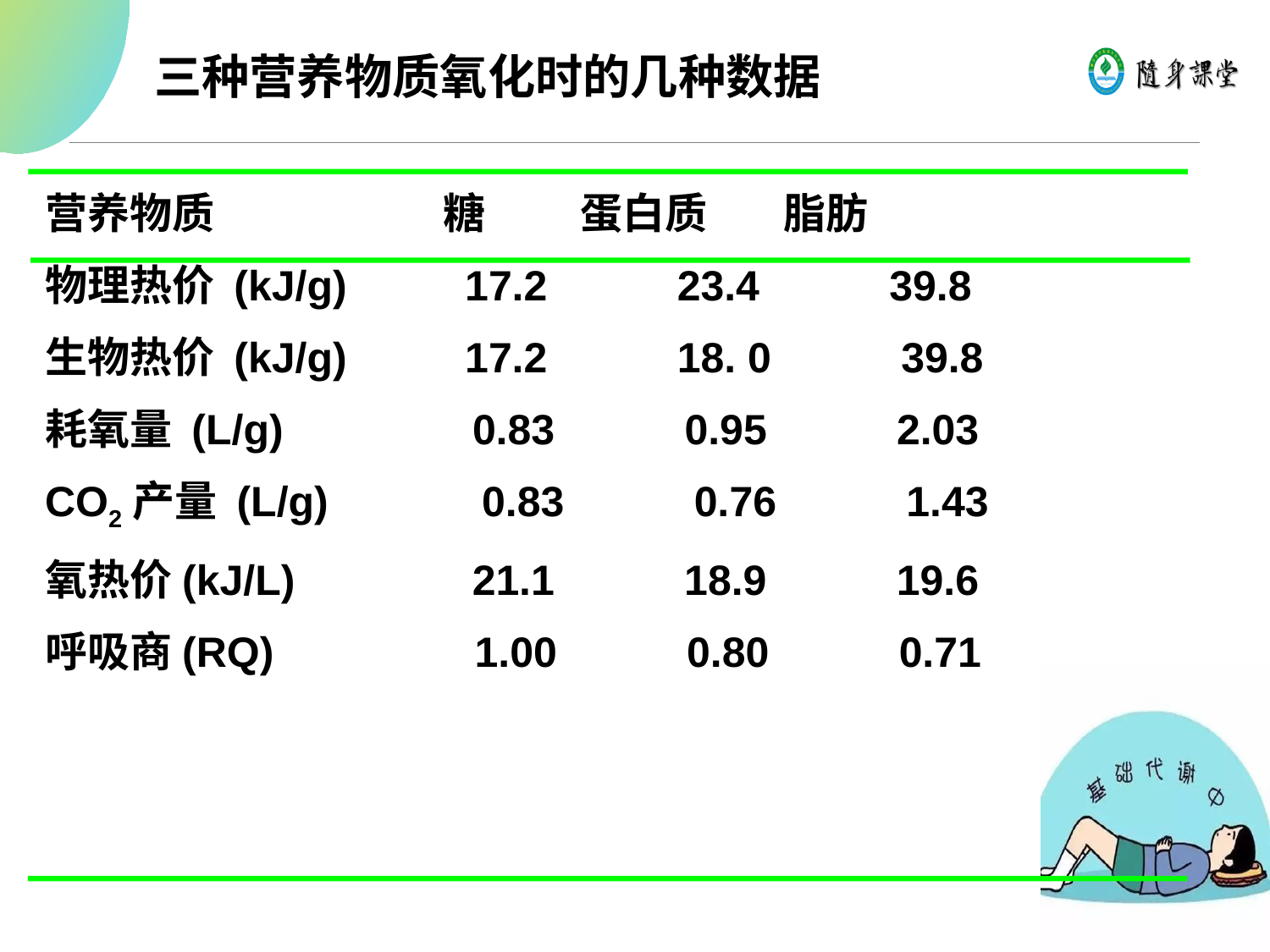

三种营养物质氧化时的几种数据

营养物质                        糖          蛋白质        脂肪
物理热价 (kJ/g)          17.2           23.4           39.8
生物热价 (kJ/g)          17.2           18. 0           39.8
耗氧量 (L/g)                0.83           0.95           2.03
CO2产量 (L/g)             0.83           0.76           1.43
氧热价(kJ/L)               21.1           18.9           19.6
呼吸商(RQ)                 1.00           0.80           0.71